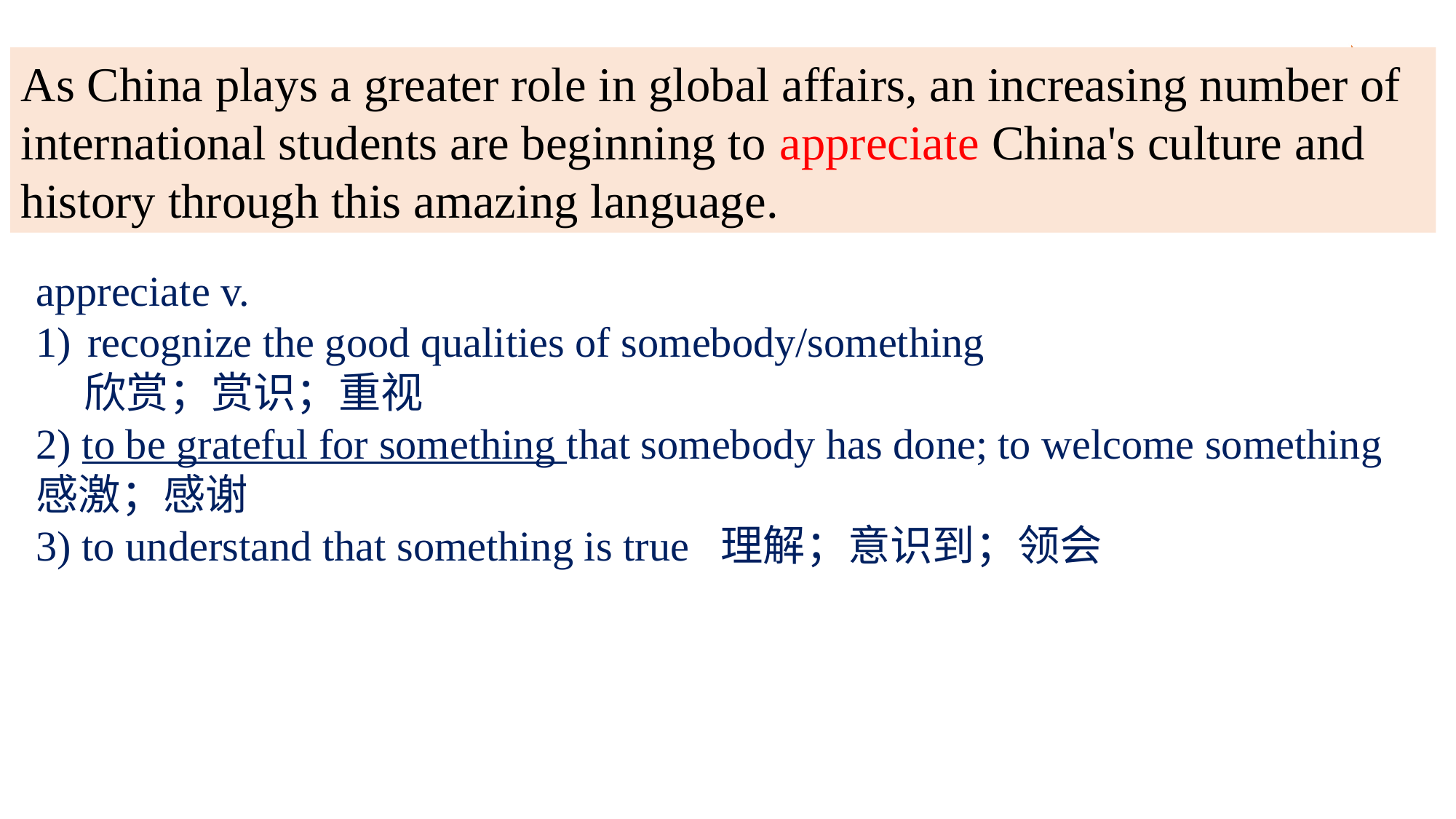

As China plays a greater role in global affairs, an increasing number of international students are beginning to appreciate China's culture and history through this amazing language.
appreciate v.
 recognize the good qualities of somebody/something
    欣赏；赏识；重视
2) to be grateful for something that somebody has done; to welcome something     感激；感谢
3) to understand that something is true  理解；意识到；领会